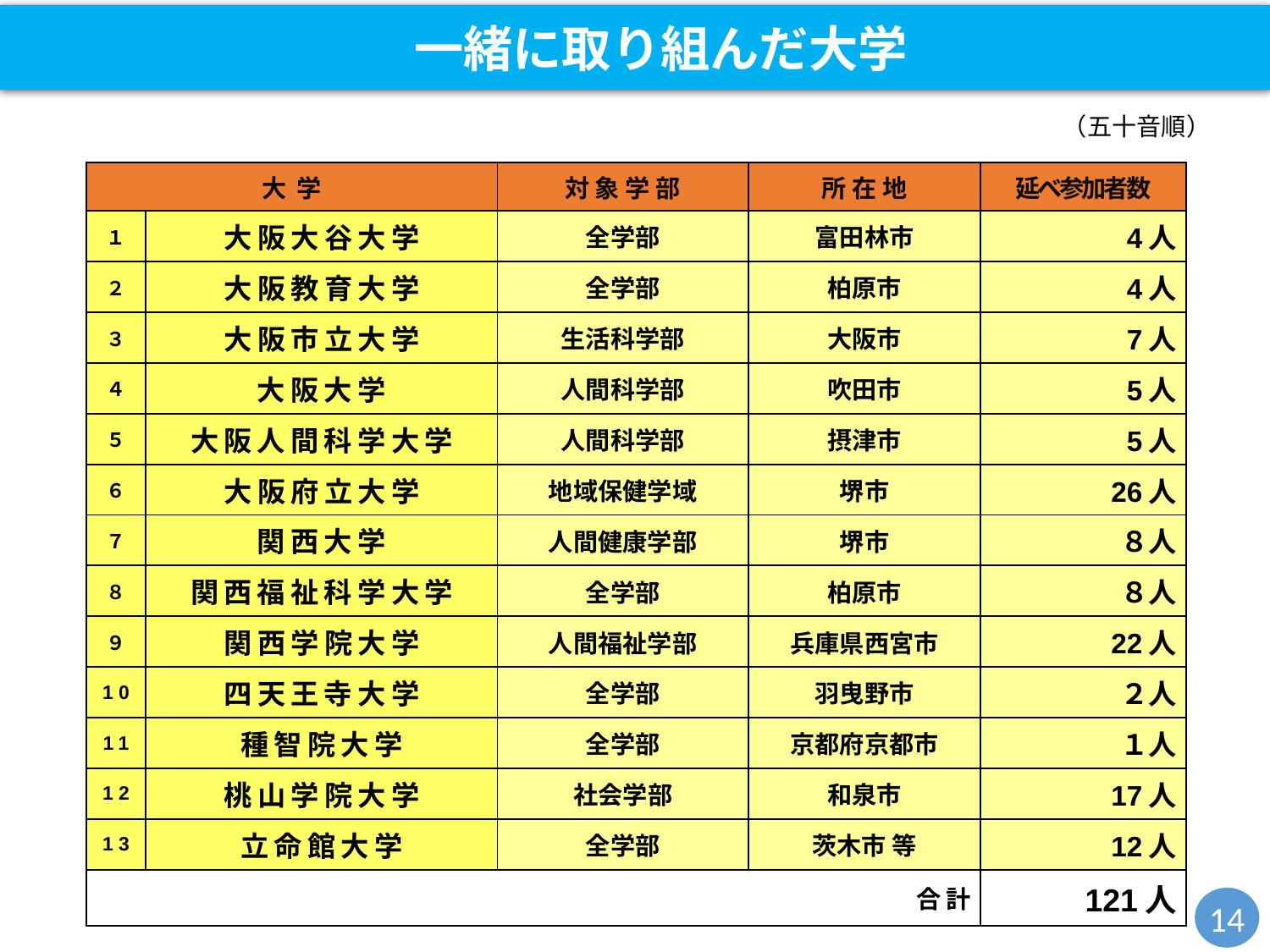

一緒に取り組んだ大学
（五十音順）
| 大学 |  | 対 象 学 部 | 所 在 地 | 延べ参加者数 |
| --- | --- | --- | --- | --- |
| １ | 大阪大谷大学 | 全学部 | 富田林市 | 4人 |
| ２ | 大阪教育大学 | 全学部 | 柏原市 | 4人 |
| ３ | 大阪市立大学 | 生活科学部 | 大阪市 | 7人 |
| ４ | 大阪大学 | 人間科学部 | 吹田市 | 5人 |
| ５ | 大阪人間科学大学 | 人間科学部 | 摂津市 | 5人 |
| ６ | 大阪府立大学 | 地域保健学域 | 堺市 | 26人 |
| ７ | 関西大学 | 人間健康学部 | 堺市 | ８人 |
| ８ | 関西福祉科学大学 | 全学部 | 柏原市 | ８人 |
| ９ | 関西学院大学 | 人間福祉学部 | 兵庫県西宮市 | 22人 |
| 10 | 四天王寺大学 | 全学部 | 羽曳野市 | ２人 |
| 11 | 種智院大学 | 全学部 | 京都府京都市 | １人 |
| 12 | 桃山学院大学 | 社会学部 | 和泉市 | 17人 |
| 13 | 立命館大学 | 全学部 | 茨木市 等 | 12人 |
| 合計 |  |  |  | 121人 |
14